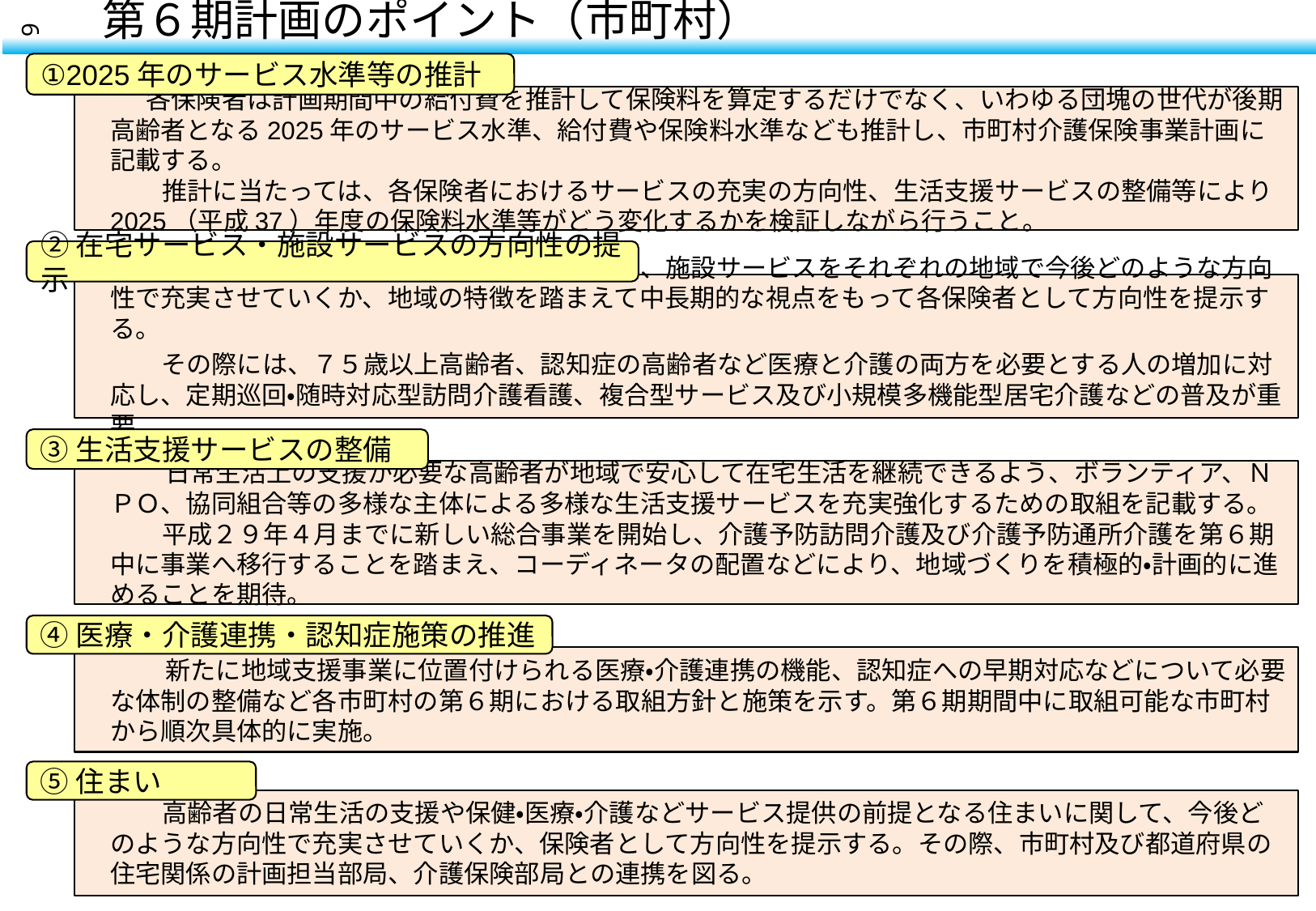

第６期計画のポイント（市町村）
6
①2025年のサービス水準等の推計
　　 各保険者は計画期間中の給付費を推計して保険料を算定するだけでなく、いわゆる団塊の世代が後期高齢者となる2025年のサービス水準、給付費や保険料水準なども推計し、市町村介護保険事業計画に記載する。
　　　推計に当たっては、各保険者におけるサービスの充実の方向性、生活支援サービスの整備等により2025（平成37）年度の保険料水準等がどう変化するかを検証しながら行うこと。
②在宅サービス・施設サービスの方向性の提示
　　「地域包括ケア計画」として、在宅サービス、施設サービスをそれぞれの地域で今後どのような方向性で充実させていくか、地域の特徴を踏まえて中長期的な視点をもって各保険者として方向性を提示する。
 　　その際には、７５歳以上高齢者、認知症の高齢者など医療と介護の両方を必要とする人の増加に対応し、定期巡回・随時対応型訪問介護看護、複合型サービス及び小規模多機能型居宅介護などの普及が重要。
③生活支援サービスの整備
　　　日常生活上の支援が必要な高齢者が地域で安心して在宅生活を継続できるよう、ボランティア、ＮＰＯ、協同組合等の多様な主体による多様な生活支援サービスを充実強化するための取組を記載する。
　　　平成２９年４月までに新しい総合事業を開始し、介護予防訪問介護及び介護予防通所介護を第６期中に事業へ移行することを踏まえ、コーディネータの配置などにより、地域づくりを積極的・計画的に進めることを期待。
④医療・介護連携・認知症施策の推進
　　　新たに地域支援事業に位置付けられる医療・介護連携の機能、認知症への早期対応などについて必要な体制の整備など各市町村の第６期における取組方針と施策を示す。第６期期間中に取組可能な市町村から順次具体的に実施。
⑤住まい
　　　高齢者の日常生活の支援や保健・医療・介護などサービス提供の前提となる住まいに関して、今後どのような方向性で充実させていくか、保険者として方向性を提示する。その際、市町村及び都道府県の住宅関係の計画担当部局、介護保険部局との連携を図る。